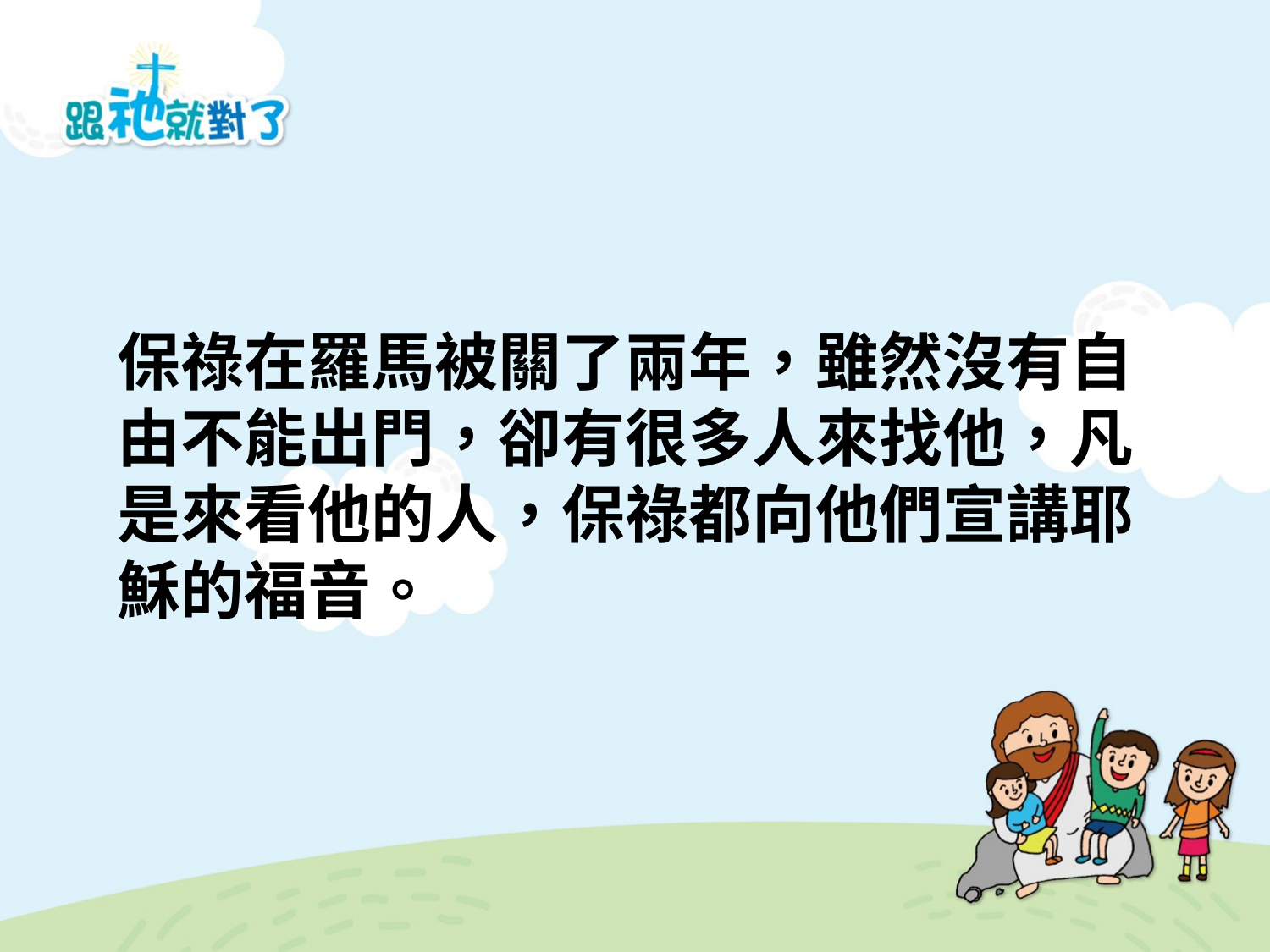

保祿在羅馬被關了兩年，雖然沒有自由不能出門，卻有很多人來找他，凡是來看他的人，保祿都向他們宣講耶穌的福音。